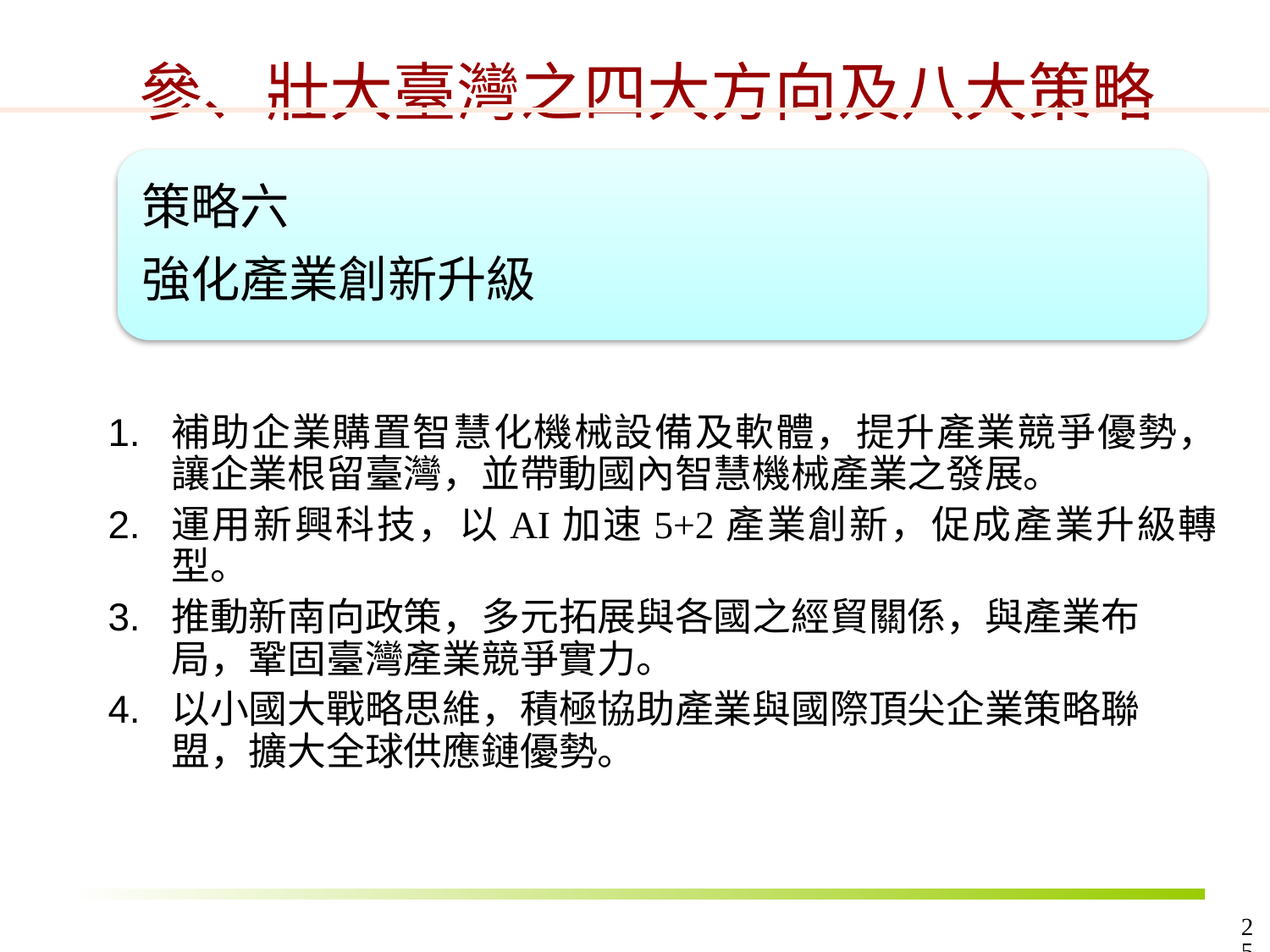

參、壯大臺灣之四大方向及八大策略

策略六
強化產業創新升級

補助企業購置智慧化機械設備及軟體，提升產業競爭優勢，讓企業根留臺灣，並帶動國內智慧機械產業之發展。
運用新興科技，以AI加速5+2產業創新，促成產業升級轉型。
推動新南向政策，多元拓展與各國之經貿關係，與產業布局，鞏固臺灣產業競爭實力。
以小國大戰略思維，積極協助產業與國際頂尖企業策略聯盟，擴大全球供應鏈優勢。
25